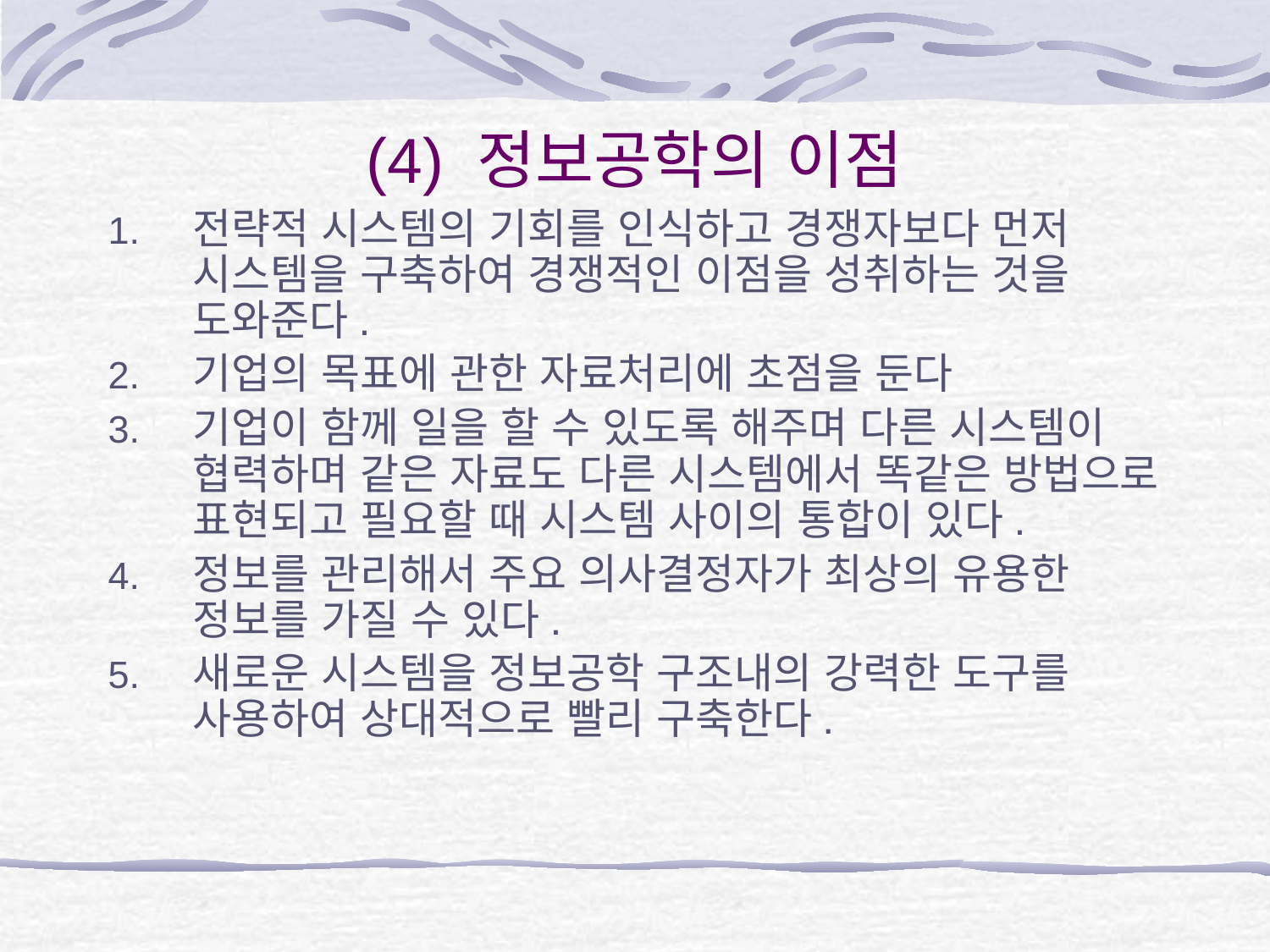

# (4) 정보공학의 이점
전략적 시스템의 기회를 인식하고 경쟁자보다 먼저 시스템을 구축하여 경쟁적인 이점을 성취하는 것을 도와준다.
기업의 목표에 관한 자료처리에 초점을 둔다
기업이 함께 일을 할 수 있도록 해주며 다른 시스템이 협력하며 같은 자료도 다른 시스템에서 똑같은 방법으로 표현되고 필요할 때 시스템 사이의 통합이 있다.
정보를 관리해서 주요 의사결정자가 최상의 유용한 정보를 가질 수 있다.
새로운 시스템을 정보공학 구조내의 강력한 도구를 사용하여 상대적으로 빨리 구축한다.